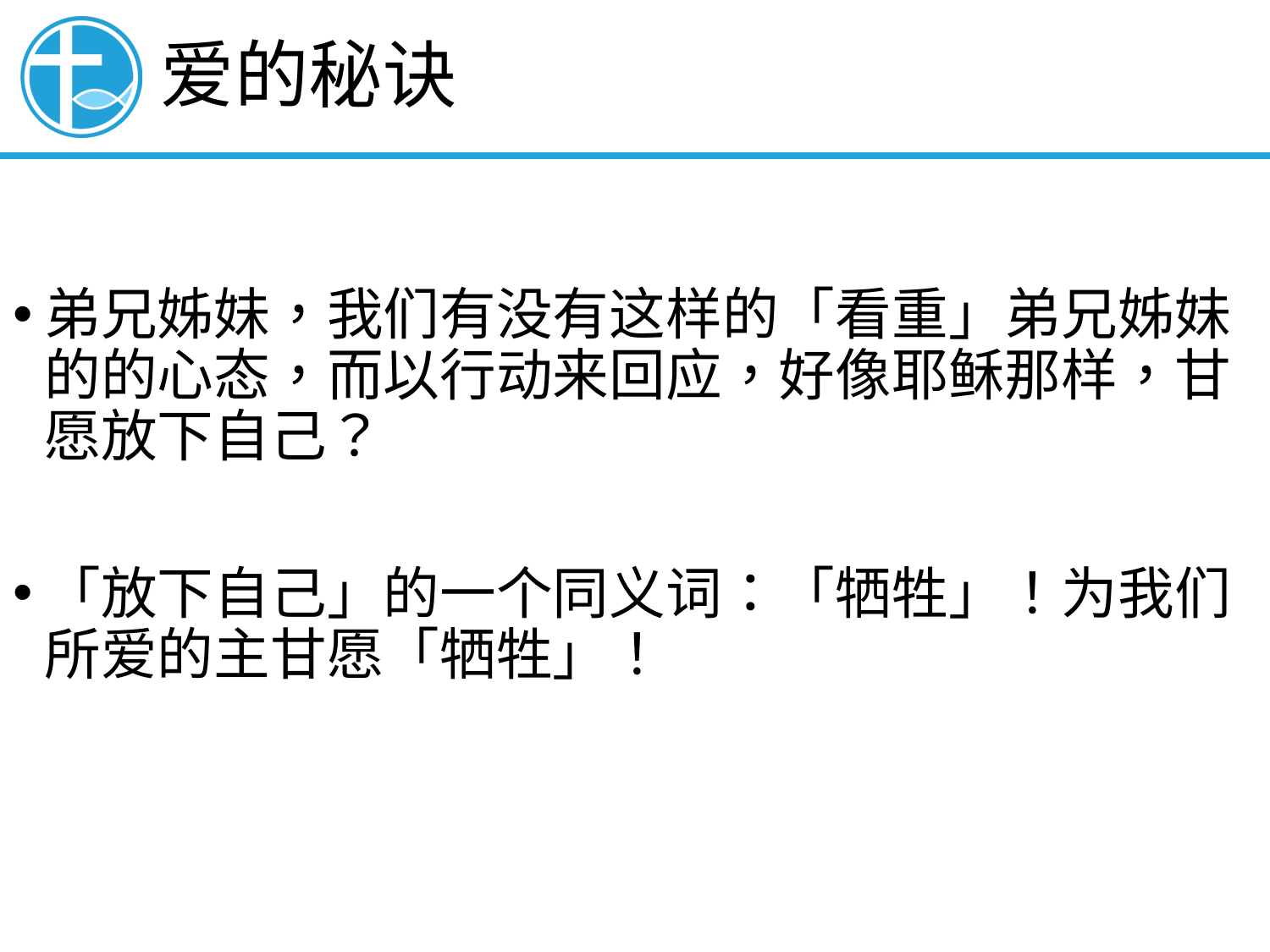

# 爱的秘诀
弟兄姊妹，我们有没有这样的「看重」弟兄姊妹的的心态，而以行动来回应，好像耶稣那样，甘愿放下自己？

「放下自己」的一个同义词：「牺牲」！为我们所爱的主甘愿「牺牲」！